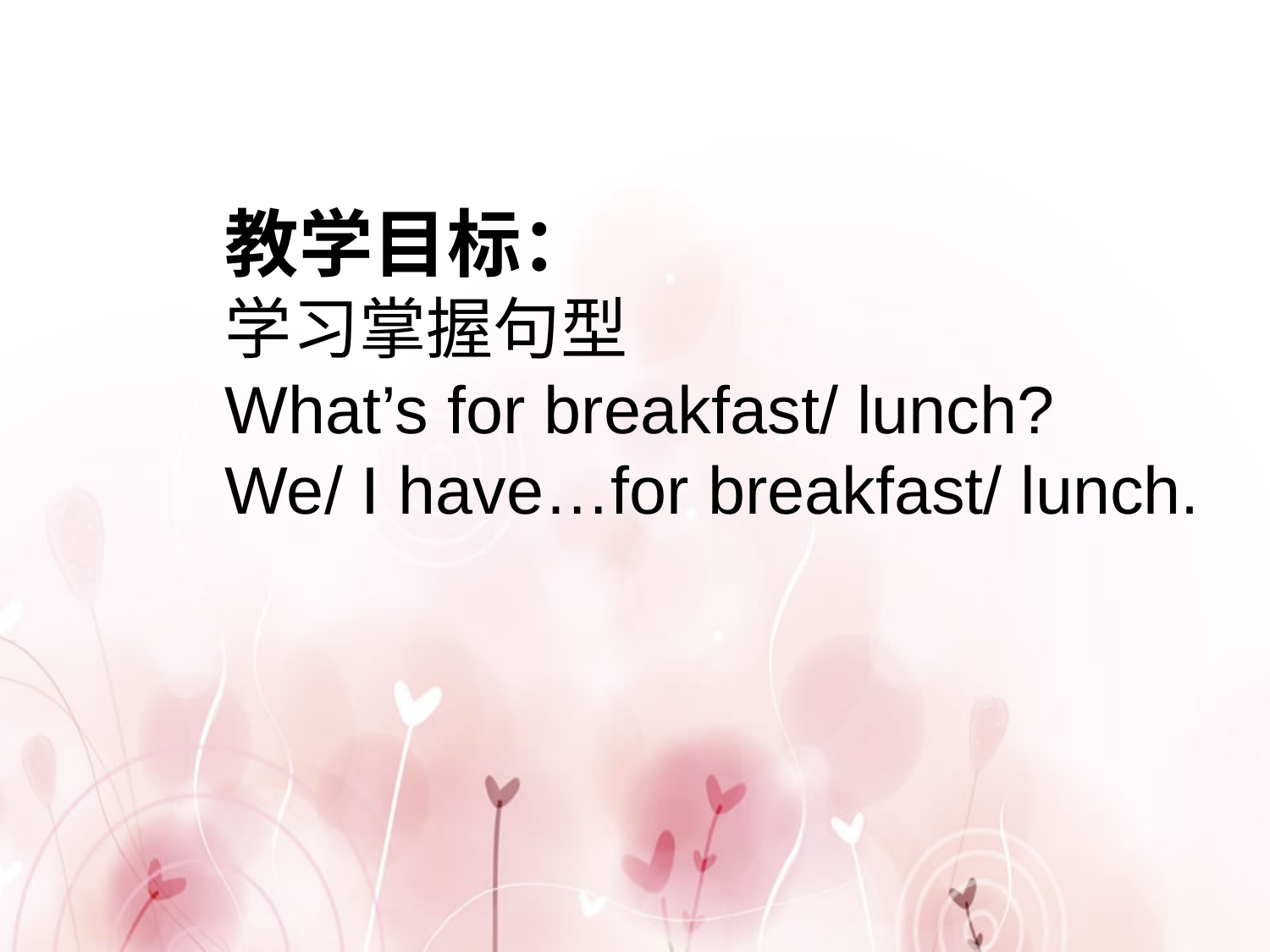

教学目标：
学习掌握句型
What’s for breakfast/ lunch?
We/ I have…for breakfast/ lunch.